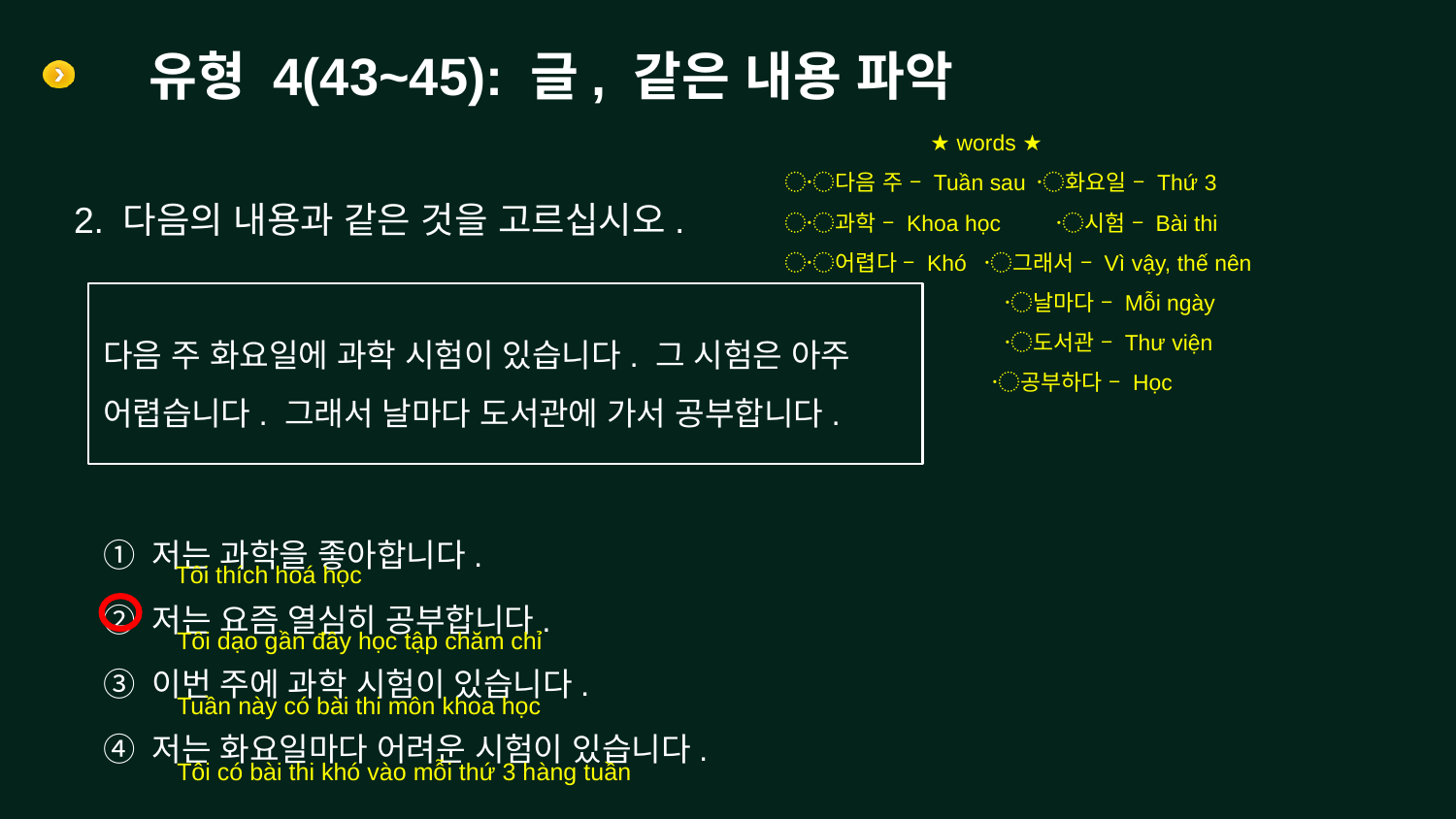

# 유형 4(43~45): 글, 같은 내용 파악
                       ★ words ★
〮다음 주 – Tuần sau 〮화요일 – Thứ 3
〮과학 – Khoa học        〮시험 – Bài thi
〮어렵다 – Khó  〮그래서 – Vì vậy, thế nên
                                  〮날마다 – Mỗi ngày
                                  〮도서관 – Thư viện
                                〮공부하다 – Học
2. 다음의 내용과 같은 것을 고르십시오.
다음 주 화요일에 과학 시험이 있습니다. 그 시험은 아주 어렵습니다. 그래서 날마다 도서관에 가서 공부합니다.
① 저는 과학을 좋아합니다.
② 저는 요즘 열심히 공부합니다.
③ 이번 주에 과학 시험이 있습니다.
④ 저는 화요일마다 어려운 시험이 있습니다.
Tôi thích hoá học

Tôi dạo gần đây học tập chăm chỉ
Tuần này có bài thi môn khoa học
Tôi có bài thi khó vào mỗi thứ 3 hàng tuần